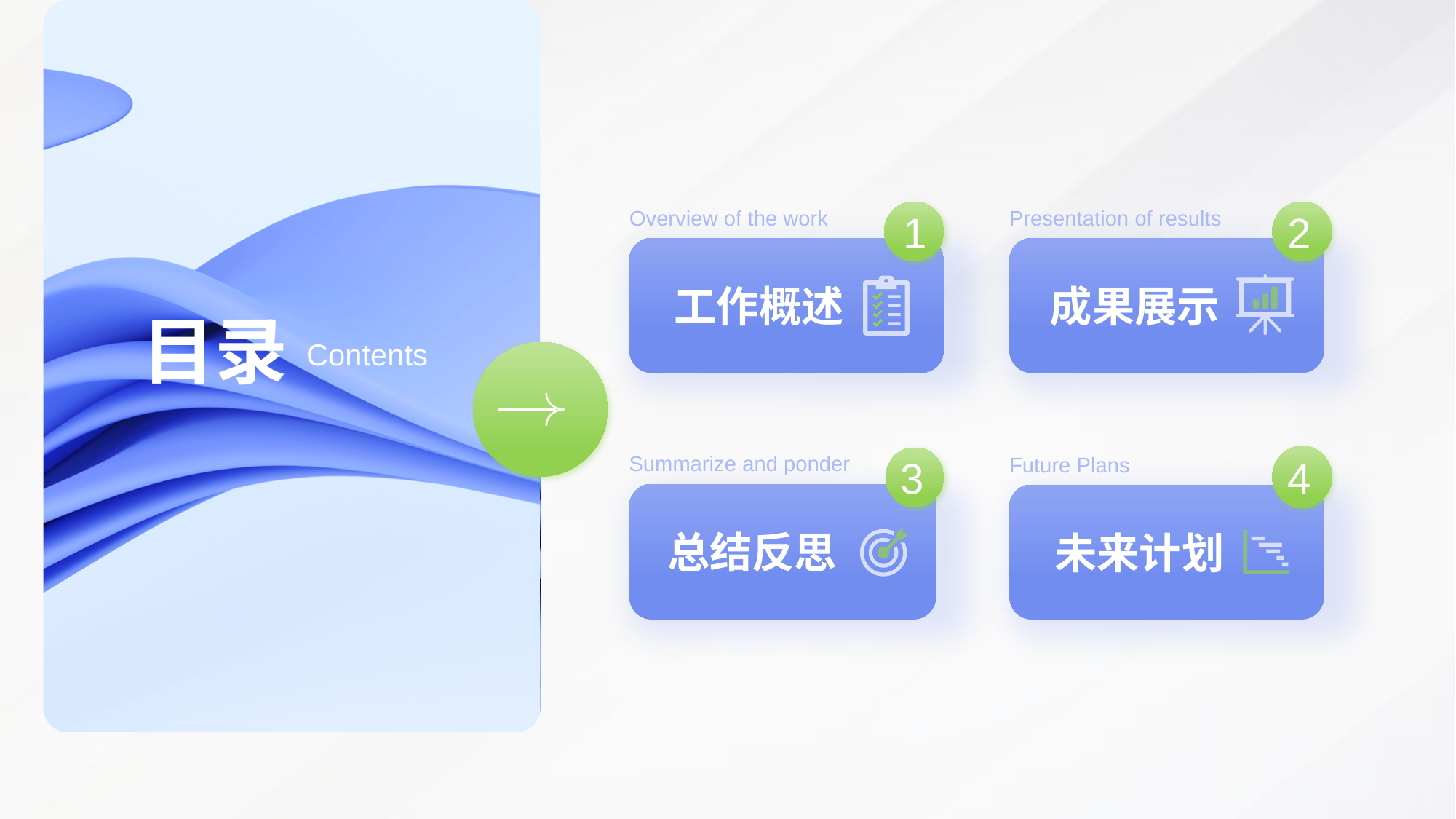

Overview of the work
Presentation of results
1
2

工作概述

成果展示

目录
Contents

Summarize and ponder
4
Future Plans
3

总结反思

未来计划